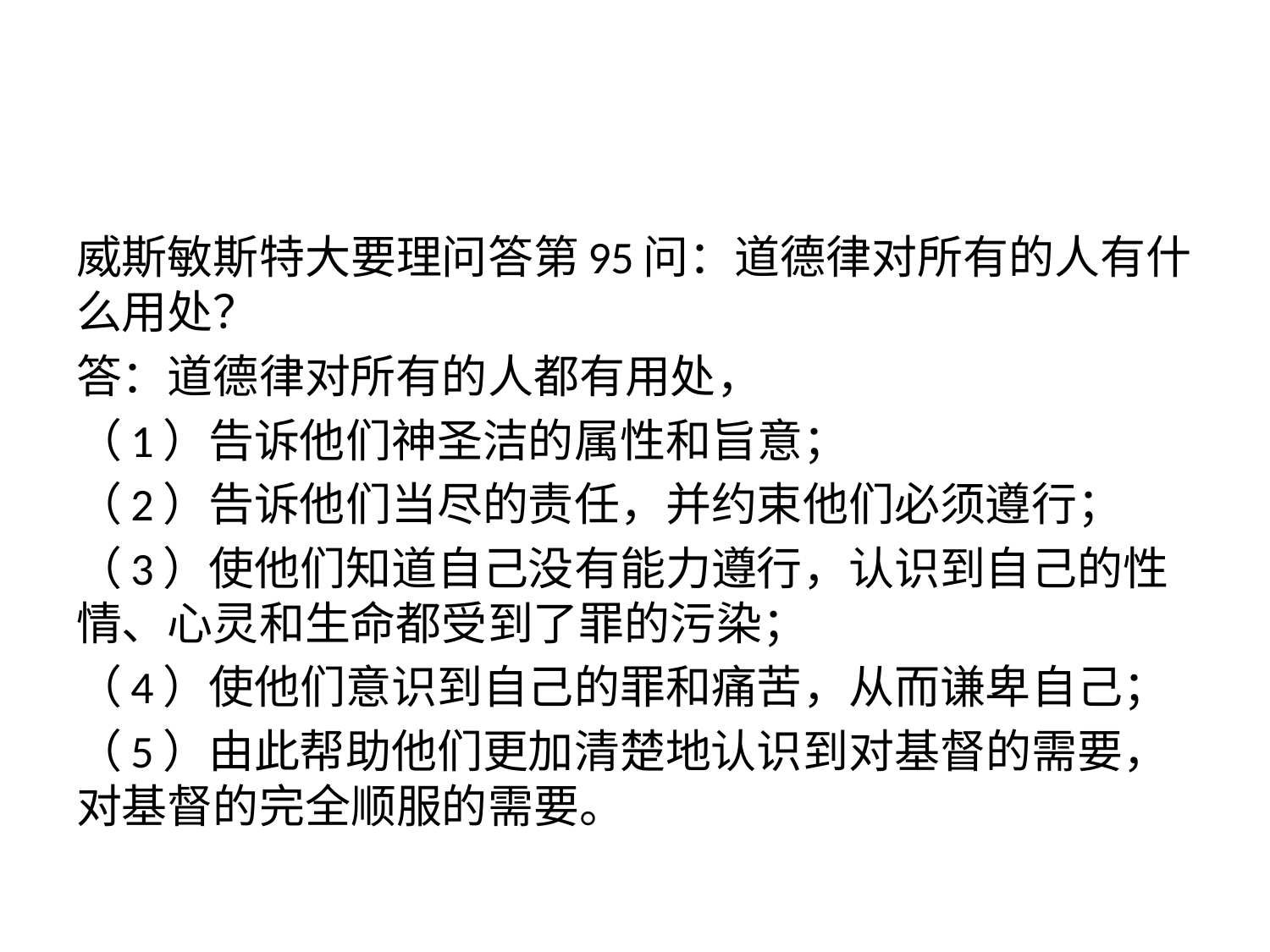

#
威斯敏斯特大要理问答第95问：道德律对所有的人有什么用处？
答：道德律对所有的人都有用处，
（1）告诉他们神圣洁的属性和旨意；
（2）告诉他们当尽的责任，并约束他们必须遵行；
（3）使他们知道自己没有能力遵行，认识到自己的性情、心灵和生命都受到了罪的污染；
（4）使他们意识到自己的罪和痛苦，从而谦卑自己；
（5）由此帮助他们更加清楚地认识到对基督的需要，对基督的完全顺服的需要。